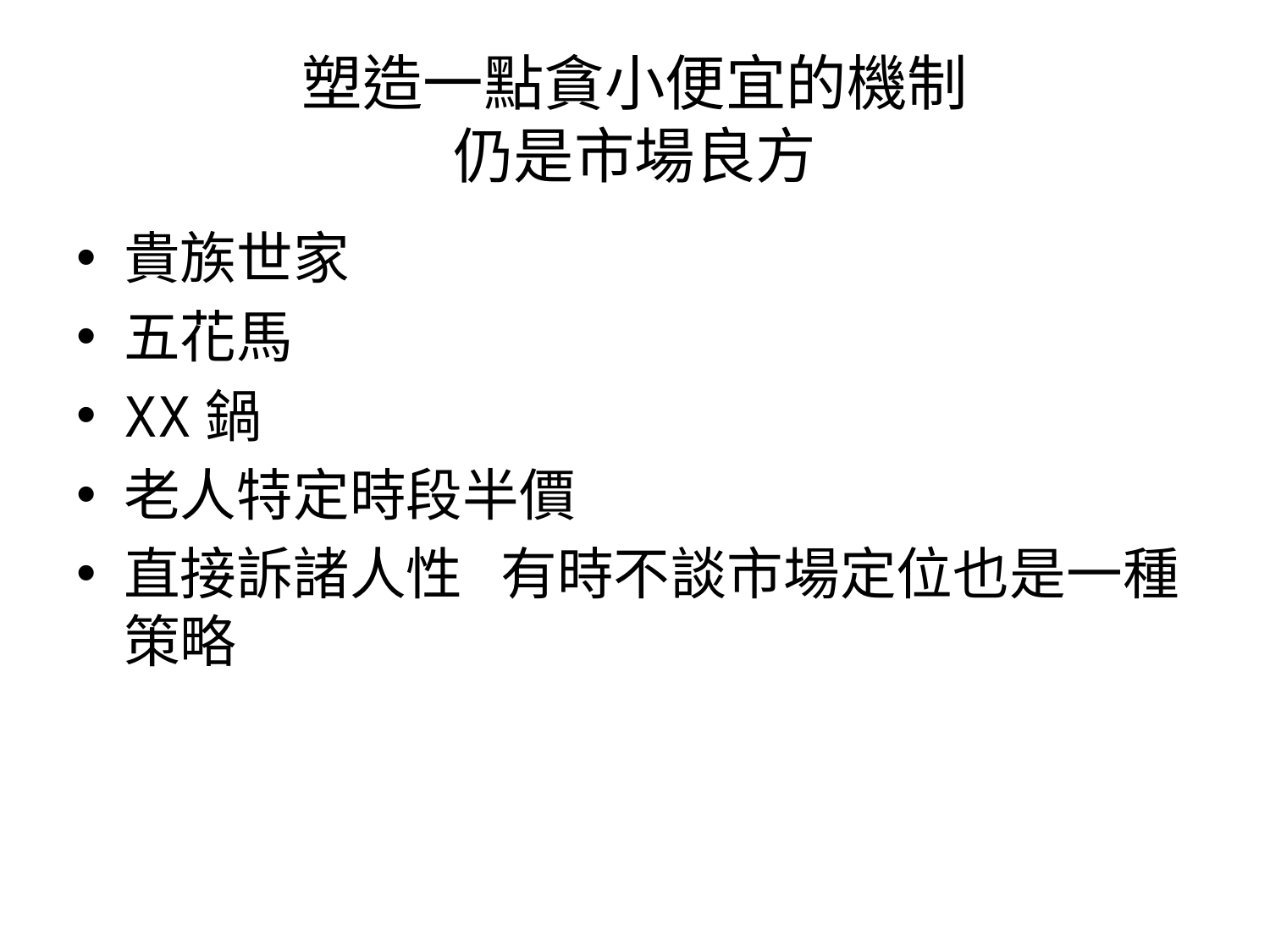

# 塑造一點貪小便宜的機制 仍是市場良方
貴族世家
五花馬
XX鍋
老人特定時段半價
直接訴諸人性   有時不談市場定位也是一種策略